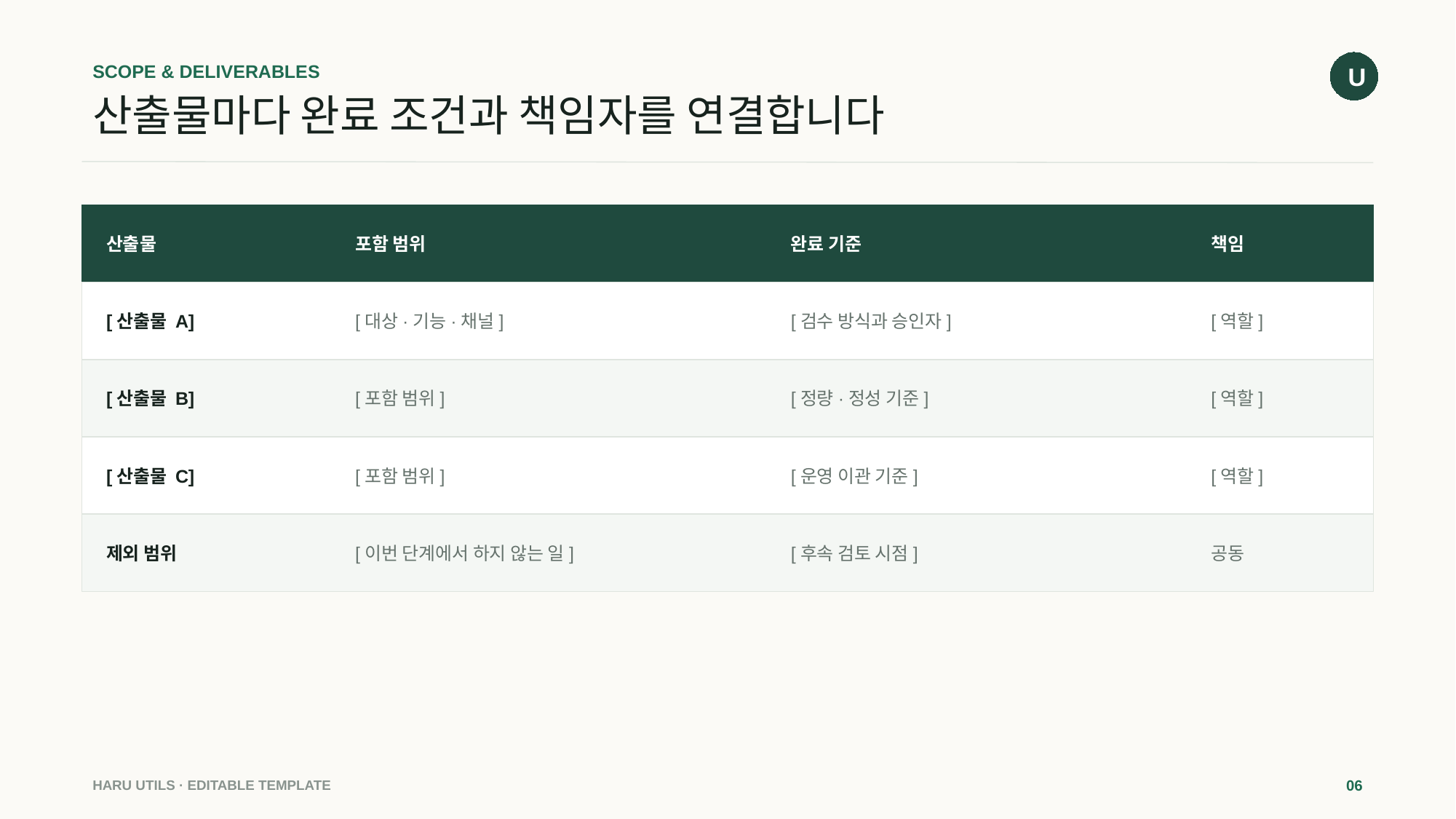

U
SCOPE & DELIVERABLES
# 산출물마다 완료 조건과 책임자를 연결합니다

산출물
포함 범위
완료 기준
책임

[산출물 A]
[대상·기능·채널]
[검수 방식과 승인자]
[역할]

[산출물 B]
[포함 범위]
[정량·정성 기준]
[역할]

[산출물 C]
[포함 범위]
[운영 이관 기준]
[역할]

제외 범위
[이번 단계에서 하지 않는 일]
[후속 검토 시점]
공동
HARU UTILS · EDITABLE TEMPLATE
06